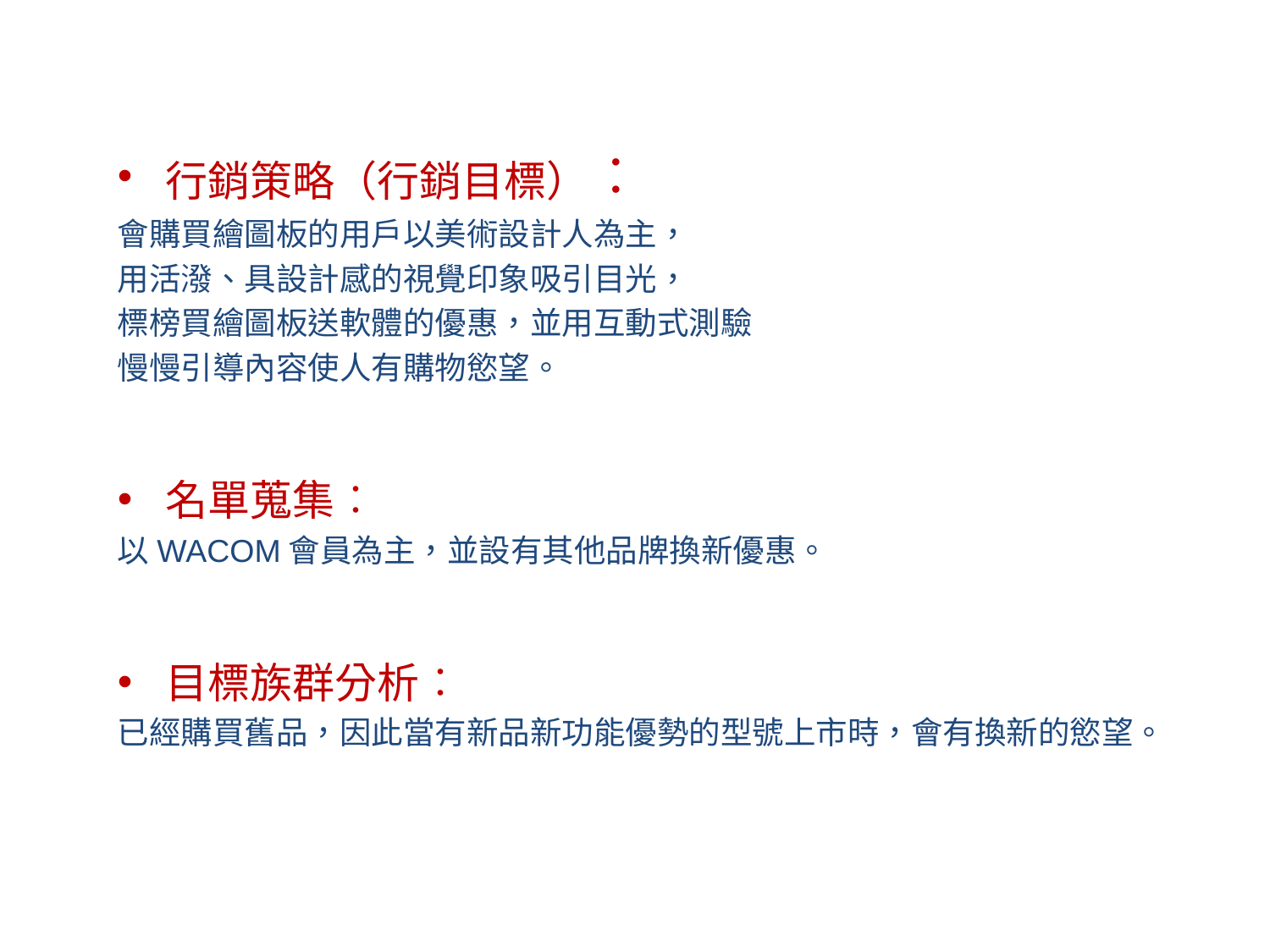

行銷策略（行銷目標）︰
會購買繪圖板的用戶以美術設計人為主，
用活潑、具設計感的視覺印象吸引目光，
標榜買繪圖板送軟體的優惠，並用互動式測驗
慢慢引導內容使人有購物慾望。

名單蒐集︰
以WACOM會員為主，並設有其他品牌換新優惠。

目標族群分析︰
已經購買舊品，因此當有新品新功能優勢的型號上市時，會有換新的慾望。